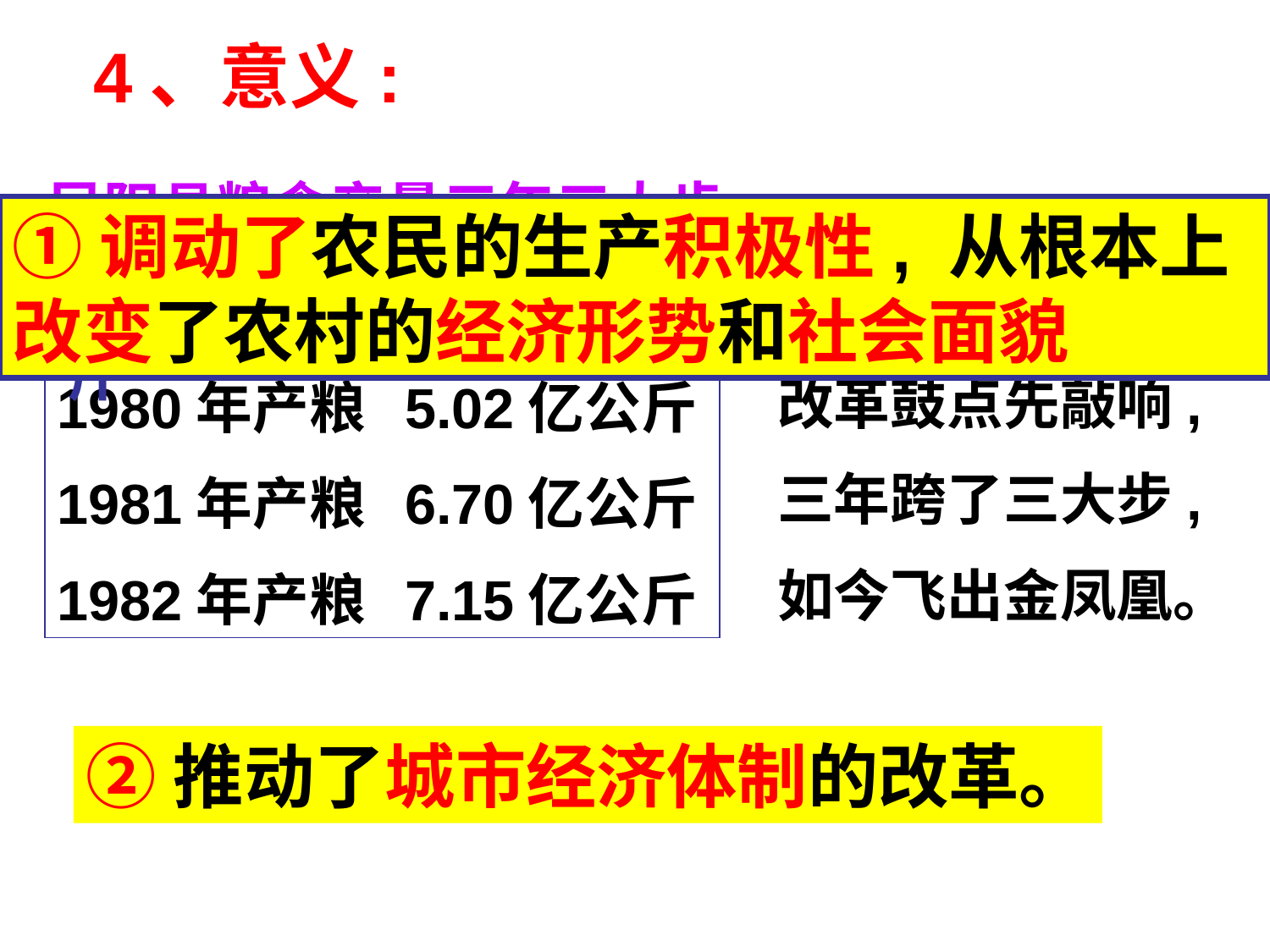

4、意义:

凤阳县粮食产量三年三大步
①调动了农民的生产积极性, 从根本上改变了农村的经济形势和社会面貌
1976年产粮  0.77亿公斤
说凤阳，道凤阳，
改革鼓点先敲响,
三年跨了三大步,
如今飞出金凤凰。
1980年产粮  5.02亿公斤
1981年产粮  6.70亿公斤
1982年产粮  7.15亿公斤
②推动了城市经济体制的改革。